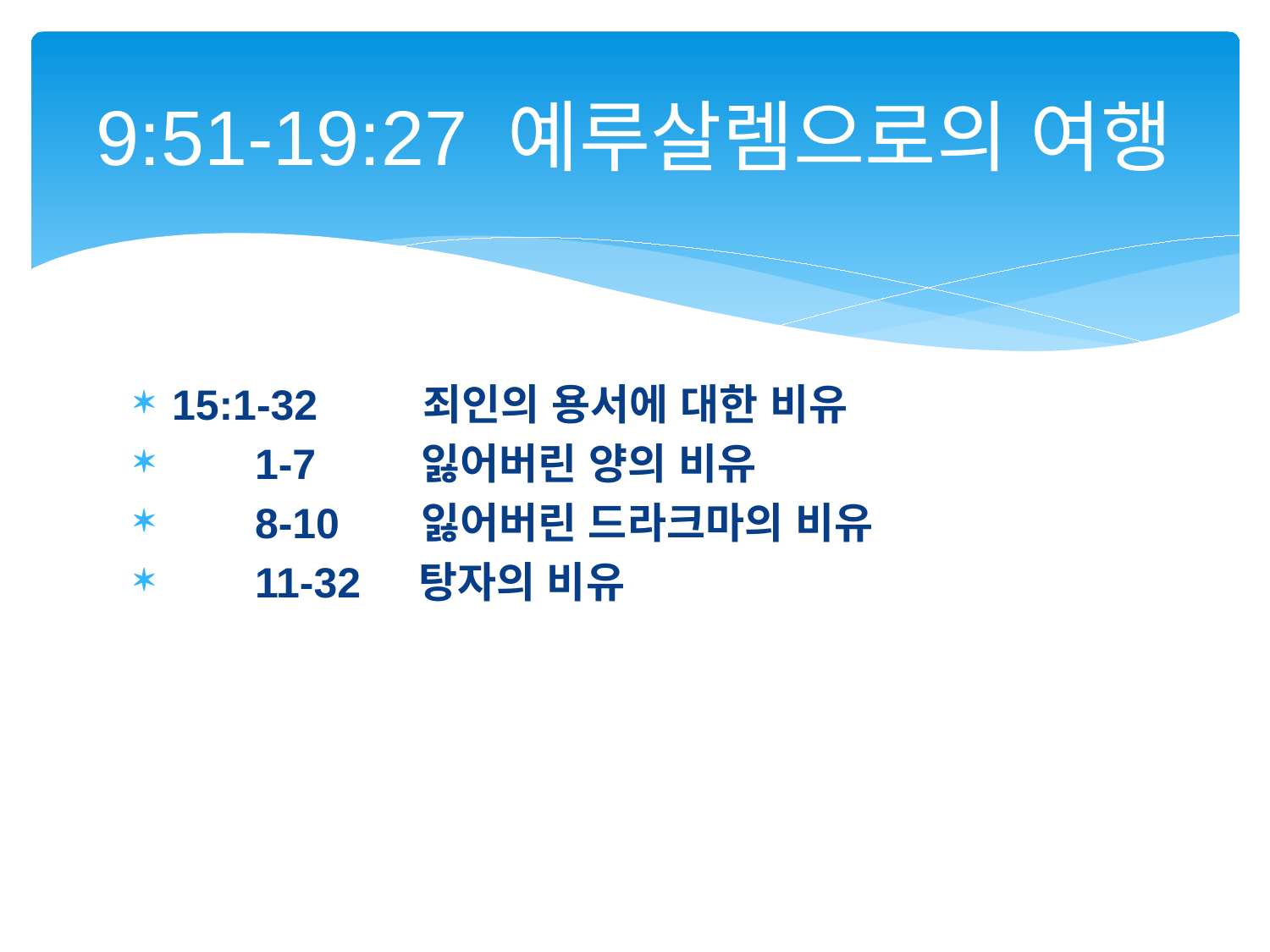

# 9:51-19:27 예루살렘으로의 여행
15:1-32        죄인의 용서에 대한 비유
       1-7        잃어버린 양의 비유
       8-10      잃어버린 드라크마의 비유
       11-32    탕자의 비유